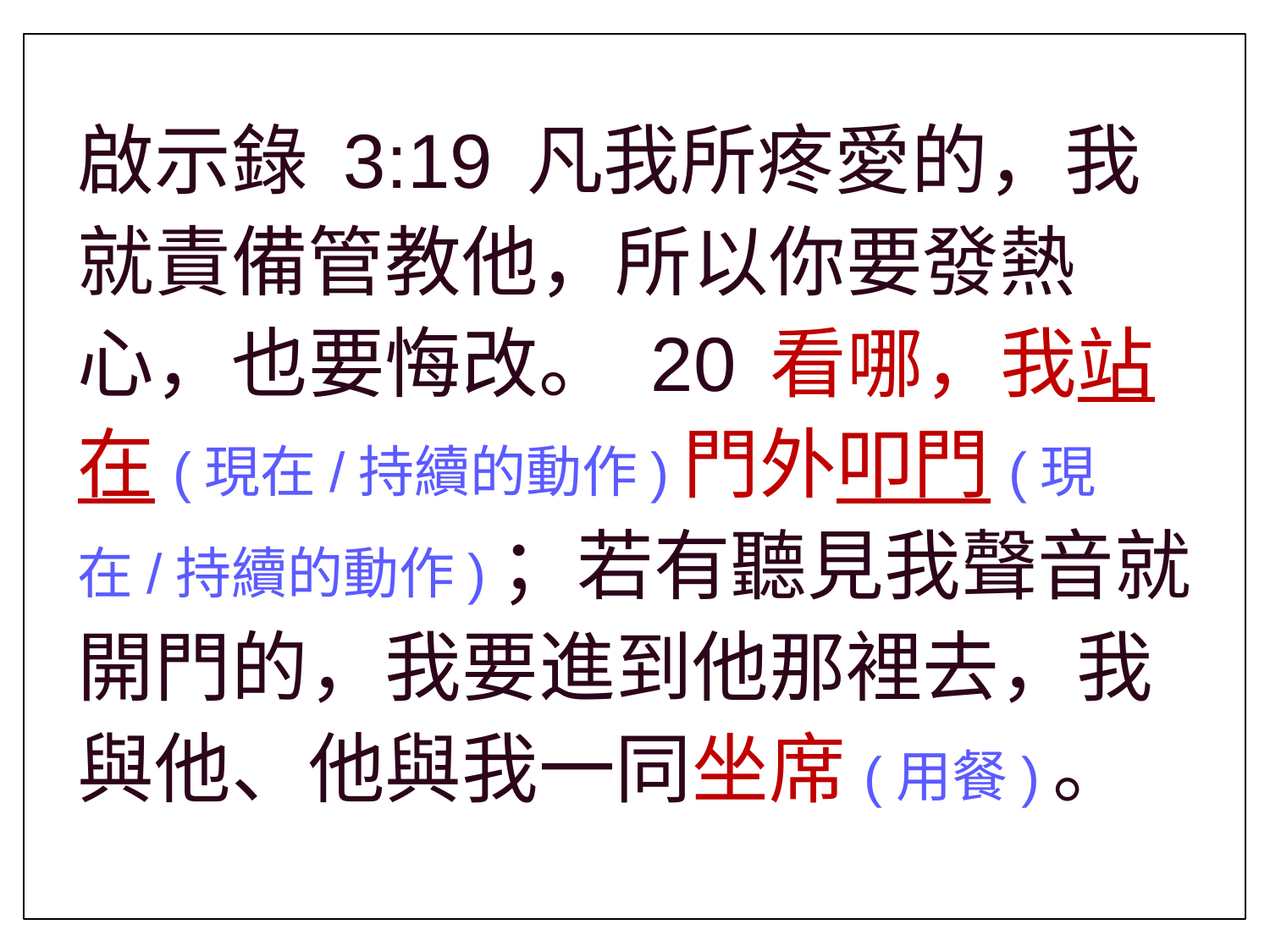

啟示錄 3:19 凡我所疼愛的，我就責備管教他，所以你要發熱心，也要悔改。 20 看哪，我站在(現在/持續的動作)門外叩門(現在/持續的動作)；若有聽見我聲音就開門的，我要進到他那裡去，我與他、他與我一同坐席(用餐)。